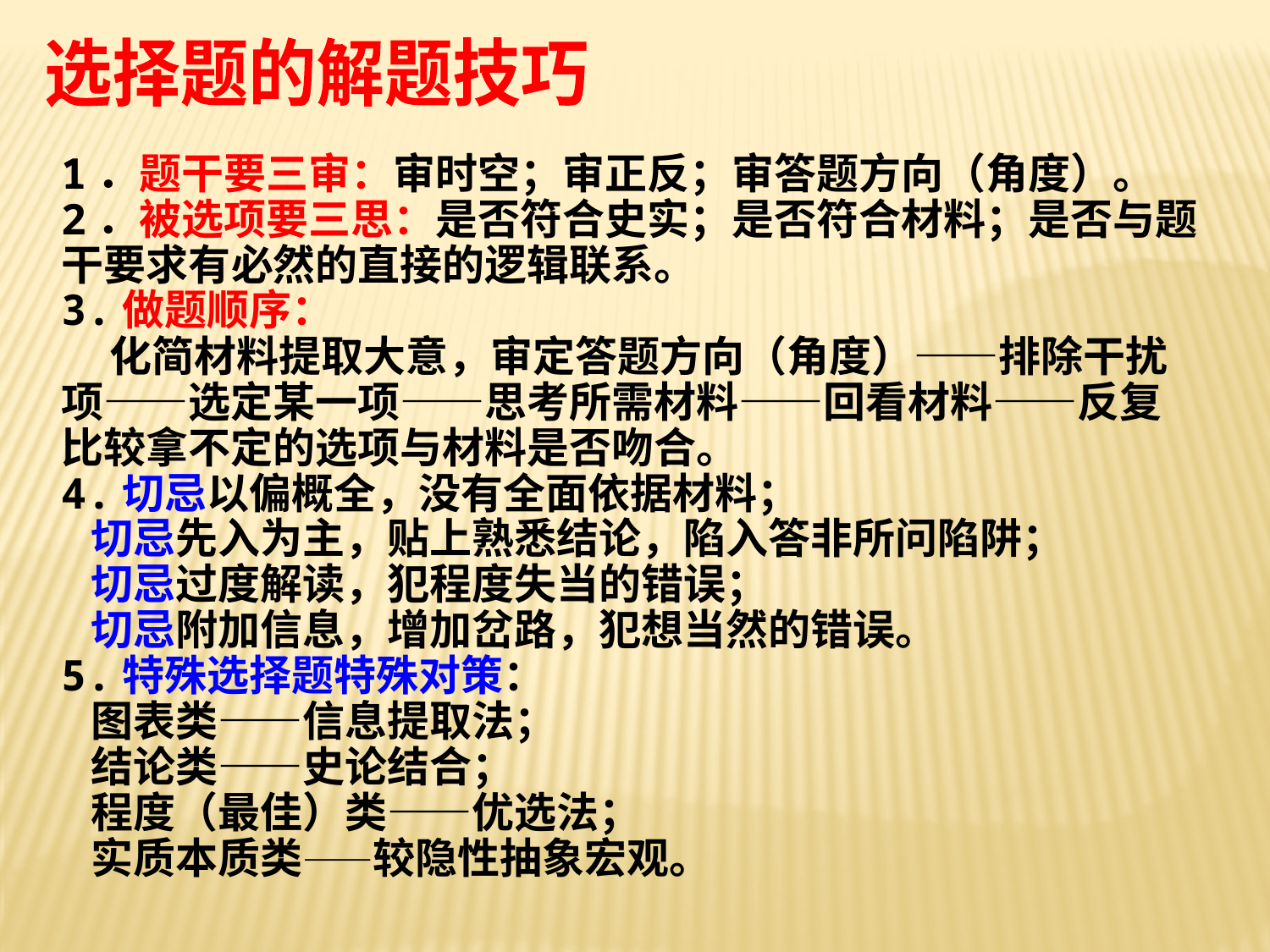

选择题的解题技巧
1．题干要三审：审时空；审正反；审答题方向（角度）。
2．被选项要三思：是否符合史实；是否符合材料；是否与题干要求有必然的直接的逻辑联系。
3.做题顺序：
    化简材料提取大意，审定答题方向（角度）——排除干扰项——选定某一项——思考所需材料——回看材料——反复比较拿不定的选项与材料是否吻合。
4.切忌以偏概全，没有全面依据材料；
  切忌先入为主，贴上熟悉结论，陷入答非所问陷阱；
  切忌过度解读，犯程度失当的错误；
  切忌附加信息，增加岔路，犯想当然的错误。
5.特殊选择题特殊对策：
  图表类——信息提取法；
  结论类——史论结合；
  程度（最佳）类——优选法；
  实质本质类——较隐性抽象宏观。